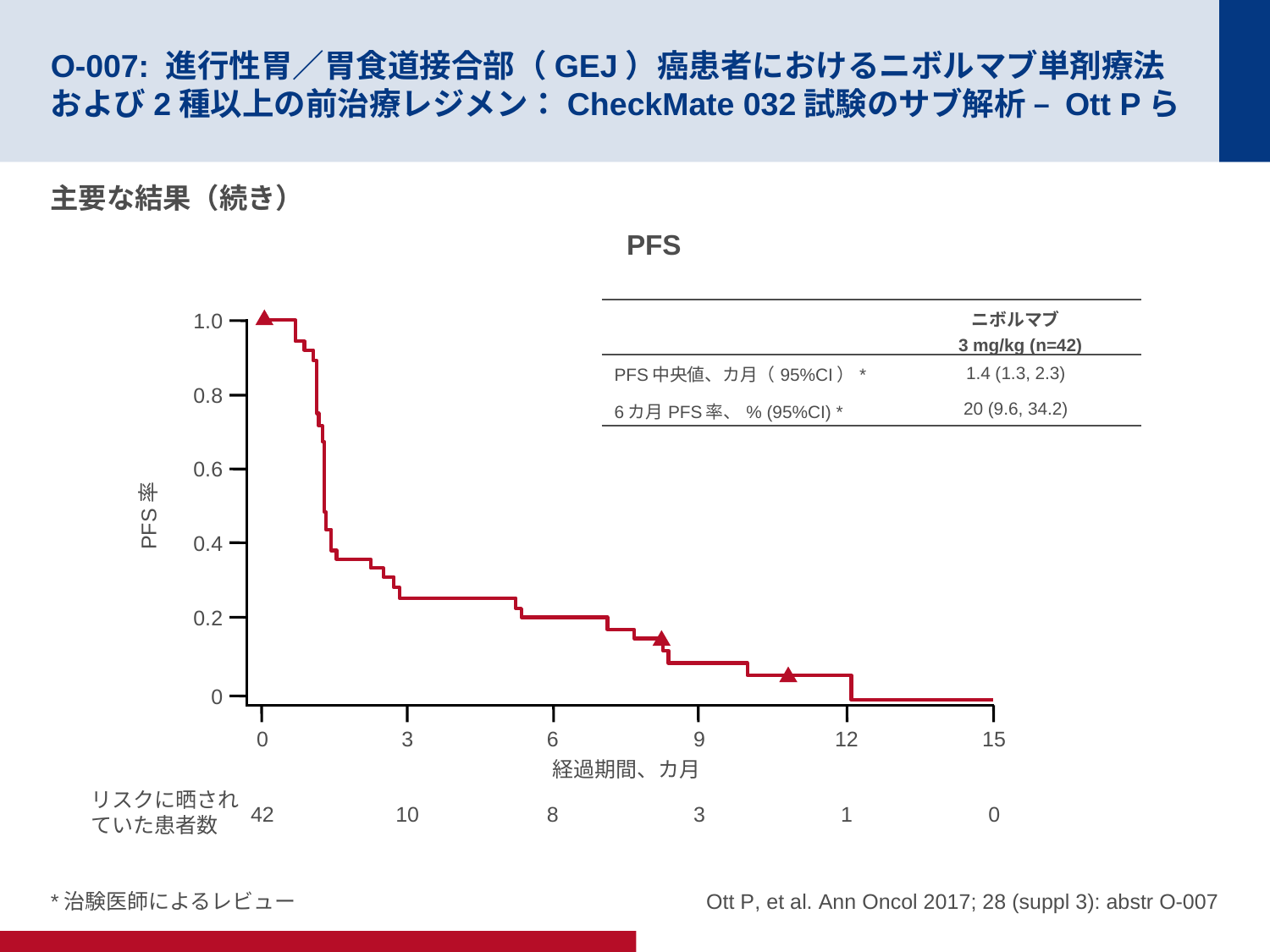

# O-007: 進行性胃／胃食道接合部（GEJ）癌患者におけるニボルマブ単剤療法および2種以上の前治療レジメン：CheckMate 032試験のサブ解析 – Ott Pら
主要な結果（続き）
PFS
|  | ニボルマブ 3 mg/kg (n=42) |
| --- | --- |
| PFS中央値、カ月（95%CI）\* | 1.4 (1.3, 2.3) |
| 6カ月PFS率、% (95%CI) \* | 20 (9.6, 34.2) |
1.0

0.8
0.6
PFS率
0.4
0.2
0

3

10
6

8
9

3
12

1
15

0
0

42
経過期間、カ月

リスクに晒されていた患者数
*治験医師によるレビュー
Ott P, et al. Ann Oncol 2017; 28 (suppl 3): abstr O-007